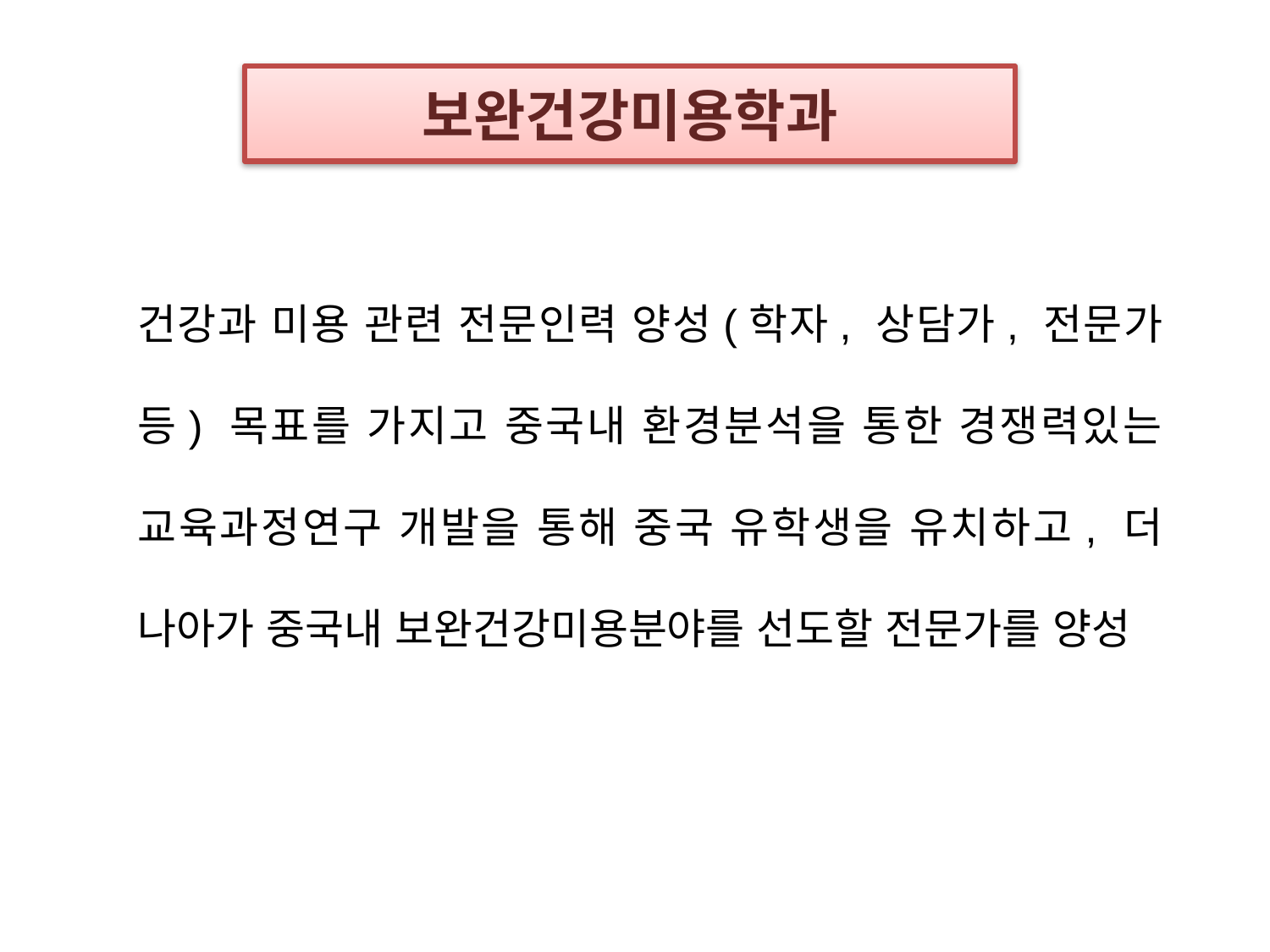

보완건강미용학과
건강과 미용 관련 전문인력 양성(학자, 상담가, 전문가 등) 목표를 가지고 중국내 환경분석을 통한 경쟁력있는 교육과정연구 개발을 통해 중국 유학생을 유치하고, 더 나아가 중국내 보완건강미용분야를 선도할 전문가를 양성